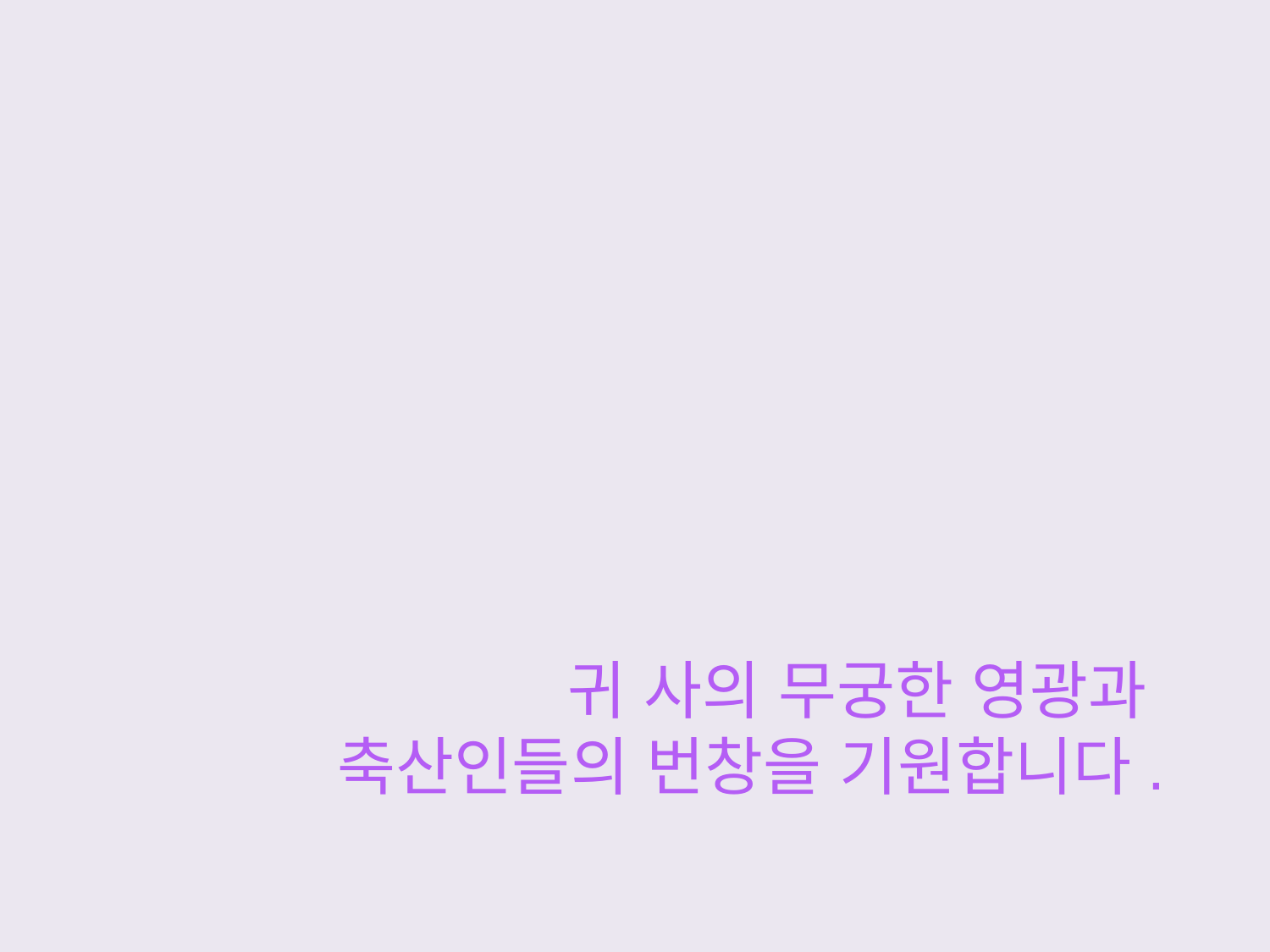

귀 사의 무궁한 영광과
축산인들의 번창을 기원합니다.